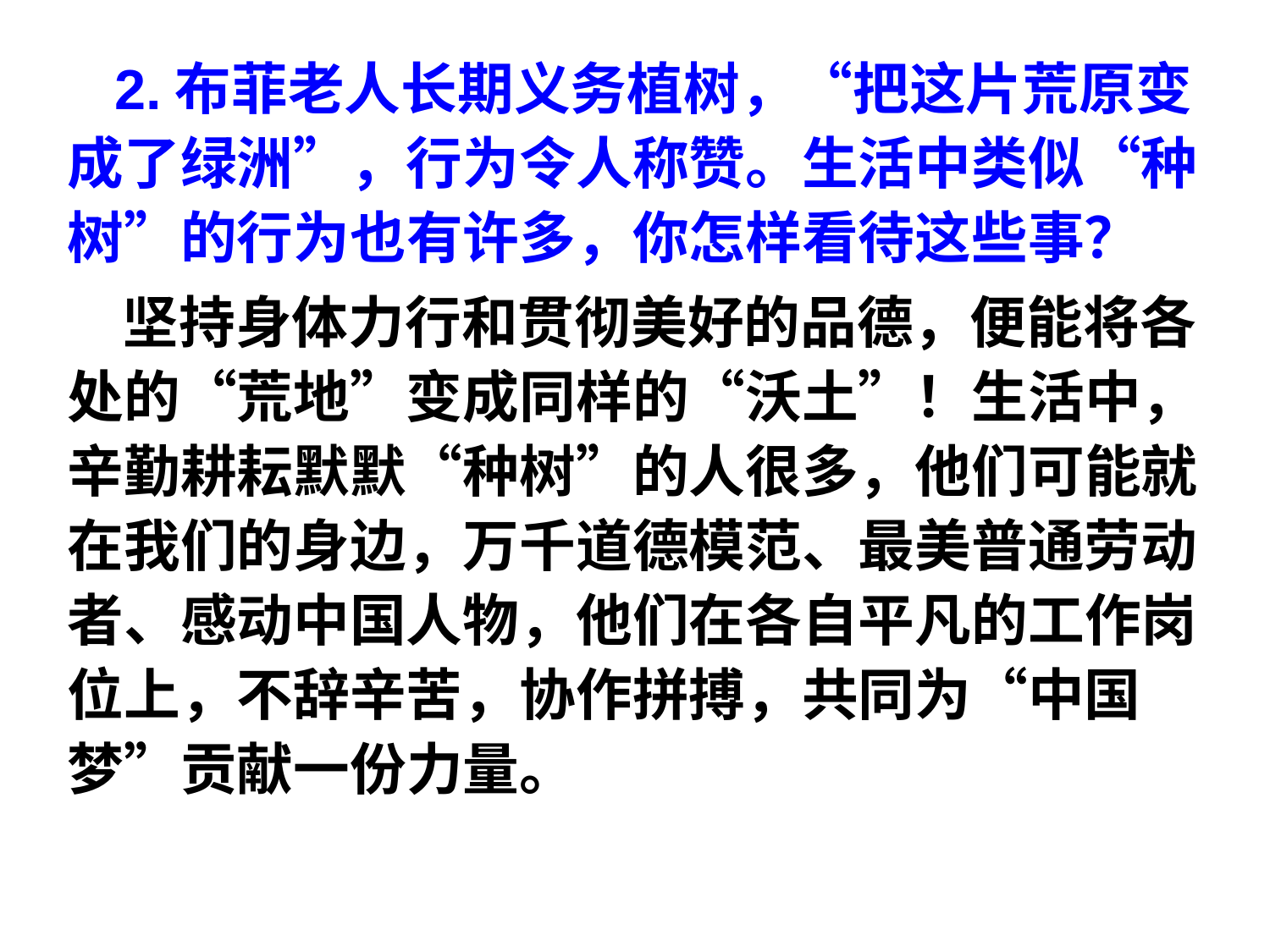

2.布菲老人长期义务植树，“把这片荒原变成了绿洲”，行为令人称赞。生活中类似“种树”的行为也有许多，你怎样看待这些事？
    坚持身体力行和贯彻美好的品德，便能将各处的“荒地”变成同样的“沃土”！生活中，辛勤耕耘默默“种树”的人很多，他们可能就在我们的身边，万千道德模范、最美普通劳动者、感动中国人物，他们在各自平凡的工作岗位上，不辞辛苦，协作拼搏，共同为“中国梦”贡献一份力量。